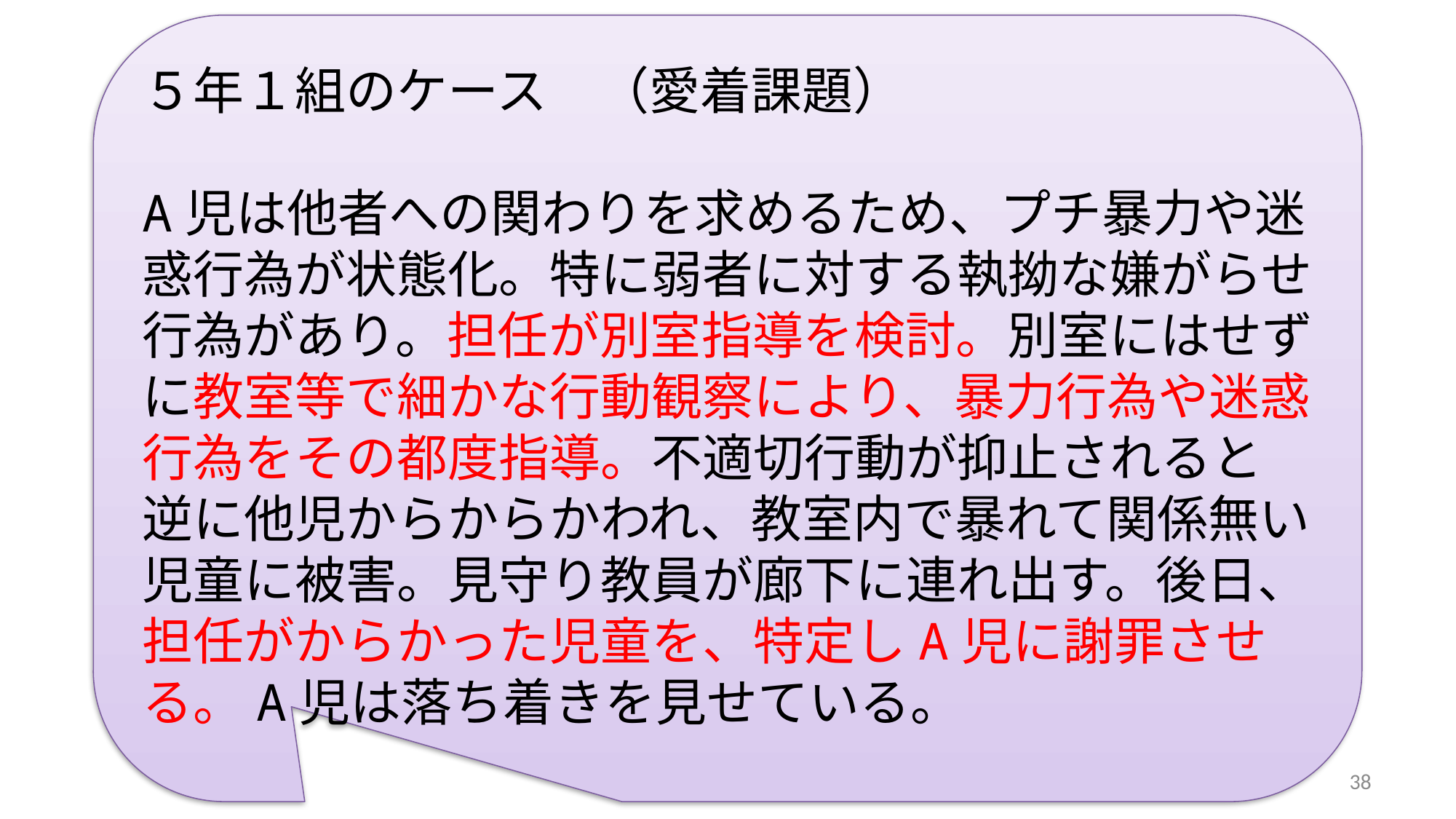

５年１組のケース　（愛着課題）

A児は他者への関わりを求めるため、プチ暴力や迷惑行為が状態化。特に弱者に対する執拗な嫌がらせ行為があり。担任が別室指導を検討。別室にはせずに教室等で細かな行動観察により、暴力行為や迷惑行為をその都度指導。不適切行動が抑止されると逆に他児からからかわれ、教室内で暴れて関係無い児童に被害。見守り教員が廊下に連れ出す。後日、担任がからかった児童を、特定しA児に謝罪させる。A児は落ち着きを見せている。

38